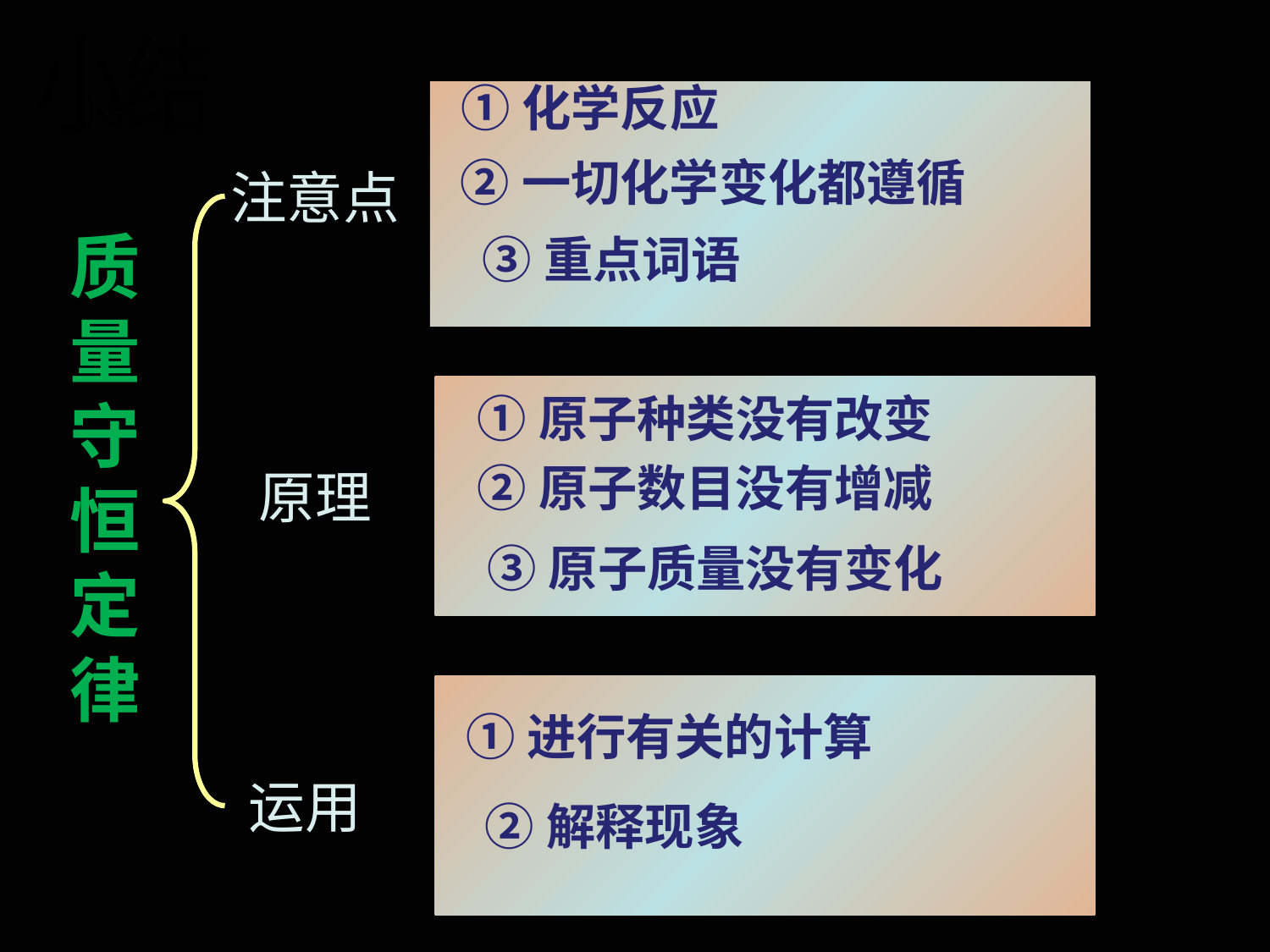

小结

小结
  ①化学反应

注意点
  ②一切化学变化都遵循

质量守恒定律
③重点词语

①原子种类没有改变
②原子数目没有增减
原理
③原子质量没有变化

 ①进行有关的计算
运用
②解释现象